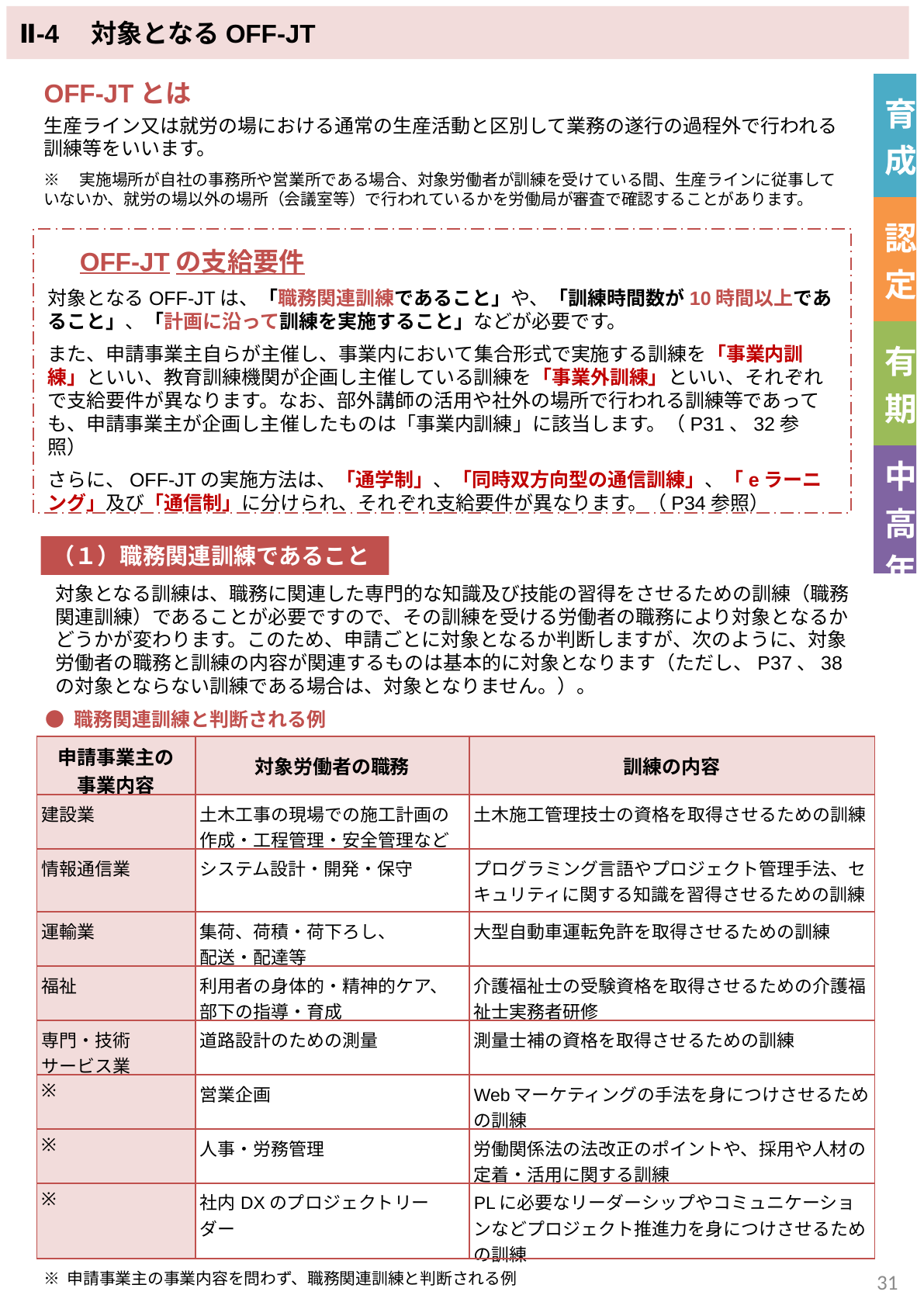

Ⅱ-4　対象となるOFF-JT
OFF-JTとは
| 育成 |
| --- |
| 認定 |
| 有期 |
| 中高年 |
生産ライン又は就労の場における通常の生産活動と区別して業務の遂行の過程外で行われる訓練等をいいます。
※　実施場所が自社の事務所や営業所である場合、対象労働者が訓練を受けている間、生産ラインに従事していないか、就労の場以外の場所（会議室等）で行われているかを労働局が審査で確認することがあります。

　OFF-JTの支給要件
対象となるOFF-JTは、「職務関連訓練であること」や、「訓練時間数が10時間以上であること」、「計画に沿って訓練を実施すること」などが必要です。
また、申請事業主自らが主催し、事業内において集合形式で実施する訓練を「事業内訓練」といい、教育訓練機関が企画し主催している訓練を「事業外訓練」といい、それぞれで支給要件が異なります。なお、部外講師の活用や社外の場所で行われる訓練等であっても、申請事業主が企画し主催したものは「事業内訓練」に該当します。（P31、32参照）
さらに、OFF-JTの実施方法は、「通学制」、「同時双方向型の通信訓練」、「eラーニング」及び「通信制」に分けられ、それぞれ支給要件が異なります。（P34参照）
（１）職務関連訓練であること
対象となる訓練は、職務に関連した専門的な知識及び技能の習得をさせるための訓練（職務関連訓練）であることが必要ですので、その訓練を受ける労働者の職務により対象となるかどうかが変わります。このため、申請ごとに対象となるか判断しますが、次のように、対象労働者の職務と訓練の内容が関連するものは基本的に対象となります（ただし、P37、38の対象とならない訓練である場合は、対象となりません。）。
● 職務関連訓練と判断される例
| 申請事業主の 事業内容 | 対象労働者の職務 | 訓練の内容 |
| --- | --- | --- |
| 建設業 | 土木工事の現場での施工計画の 作成・工程管理・安全管理など | 土木施工管理技士の資格を取得させるための訓練 |
| 情報通信業 | システム設計・開発・保守 | プログラミング言語やプロジェクト管理手法、セキュリティに関する知識を習得させるための訓練 |
| 運輸業 | 集荷、荷積・荷下ろし、 配送・配達等 | 大型自動車運転免許を取得させるための訓練 |
| 福祉 | 利用者の身体的・精神的ケア、 部下の指導・育成 | 介護福祉士の受験資格を取得させるための介護福祉士実務者研修 |
| 専門・技術 サービス業 | 道路設計のための測量 | 測量士補の資格を取得させるための訓練 |
| ※ | 営業企画 | Webマーケティングの手法を身につけさせるための訓練 |
| ※ | 人事・労務管理 | 労働関係法の法改正のポイントや、採用や人材の定着・活用に関する訓練 |
| ※ | 社内DXのプロジェクトリーダー | PLに必要なリーダーシップやコミュニケーションなどプロジェクト推進力を身につけさせるための訓練 |
31
※ 申請事業主の事業内容を問わず、職務関連訓練と判断される例